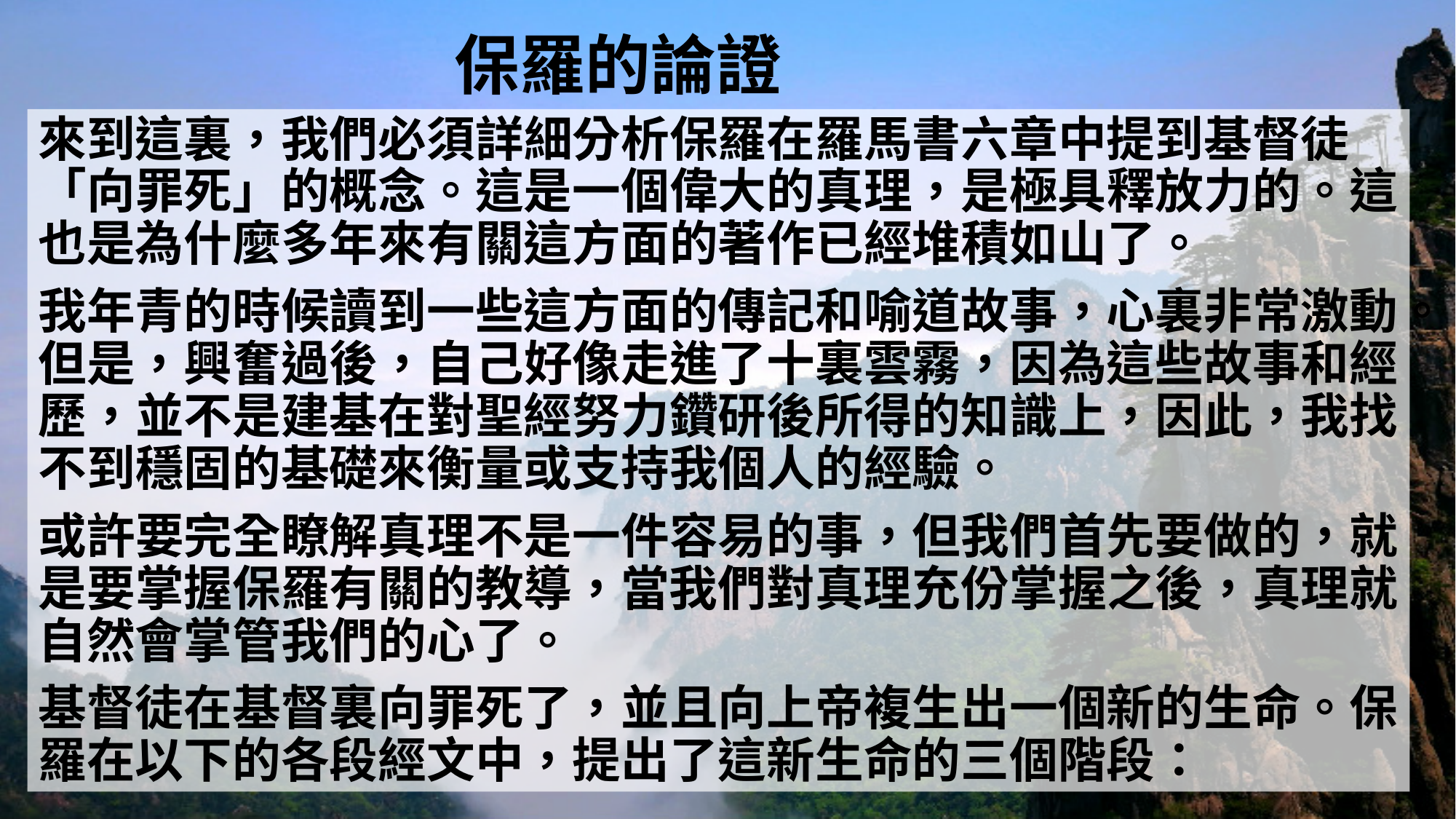

# 保羅的論證
來到這裏，我們必須詳細分析保羅在羅馬書六章中提到基督徒「向罪死」的概念。這是一個偉大的真理，是極具釋放力的。這也是為什麼多年來有關這方面的著作已經堆積如山了。
我年青的時候讀到一些這方面的傳記和喻道故事，心裏非常激動。但是，興奮過後，自己好像走進了十裏雲霧，因為這些故事和經歷，並不是建基在對聖經努力鑽研後所得的知識上，因此，我找不到穩固的基礎來衡量或支持我個人的經驗。
或許要完全瞭解真理不是一件容易的事，但我們首先要做的，就是要掌握保羅有關的教導，當我們對真理充份掌握之後，真理就自然會掌管我們的心了。
基督徒在基督裏向罪死了，並且向上帝複生出一個新的生命。保羅在以下的各段經文中，提出了這新生命的三個階段：